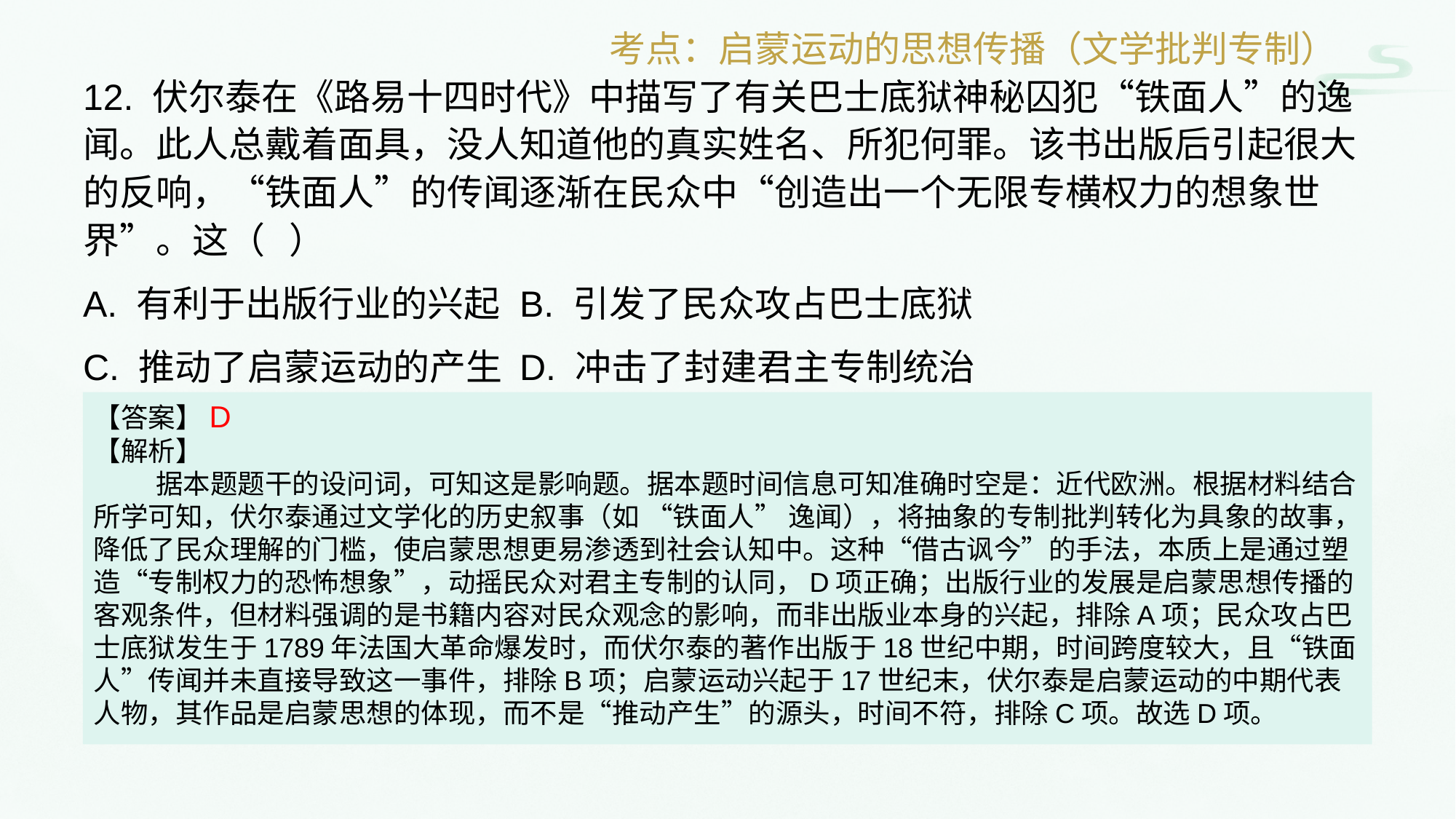

考点：启蒙运动的思想传播（文学批判专制）
12. 伏尔泰在《路易十四时代》中描写了有关巴士底狱神秘囚犯“铁面人”的逸闻。此人总戴着面具，没人知道他的真实姓名、所犯何罪。该书出版后引起很大的反响，“铁面人”的传闻逐渐在民众中“创造出一个无限专横权力的想象世界”。这（   ）
A. 有利于出版行业的兴起	B. 引发了民众攻占巴士底狱
C. 推动了启蒙运动的产生	D. 冲击了封建君主专制统治
【答案】D
【解析】
         据本题题干的设问词，可知这是影响题。据本题时间信息可知准确时空是：近代欧洲。根据材料结合所学可知，伏尔泰通过文学化的历史叙事（如 “铁面人” 逸闻），将抽象的专制批判转化为具象的故事，降低了民众理解的门槛，使启蒙思想更易渗透到社会认知中。这种“借古讽今”的手法，本质上是通过塑造“专制权力的恐怖想象”，动摇民众对君主专制的认同，D项正确；出版行业的发展是启蒙思想传播的客观条件，但材料强调的是书籍内容对民众观念的影响，而非出版业本身的兴起，排除A项；民众攻占巴士底狱发生于1789年法国大革命爆发时，而伏尔泰的著作出版于18世纪中期，时间跨度较大，且“铁面人”传闻并未直接导致这一事件，排除B项；启蒙运动兴起于17世纪末，伏尔泰是启蒙运动的中期代表人物，其作品是启蒙思想的体现，而不是“推动产生”的源头，时间不符，排除C项。故选D项。